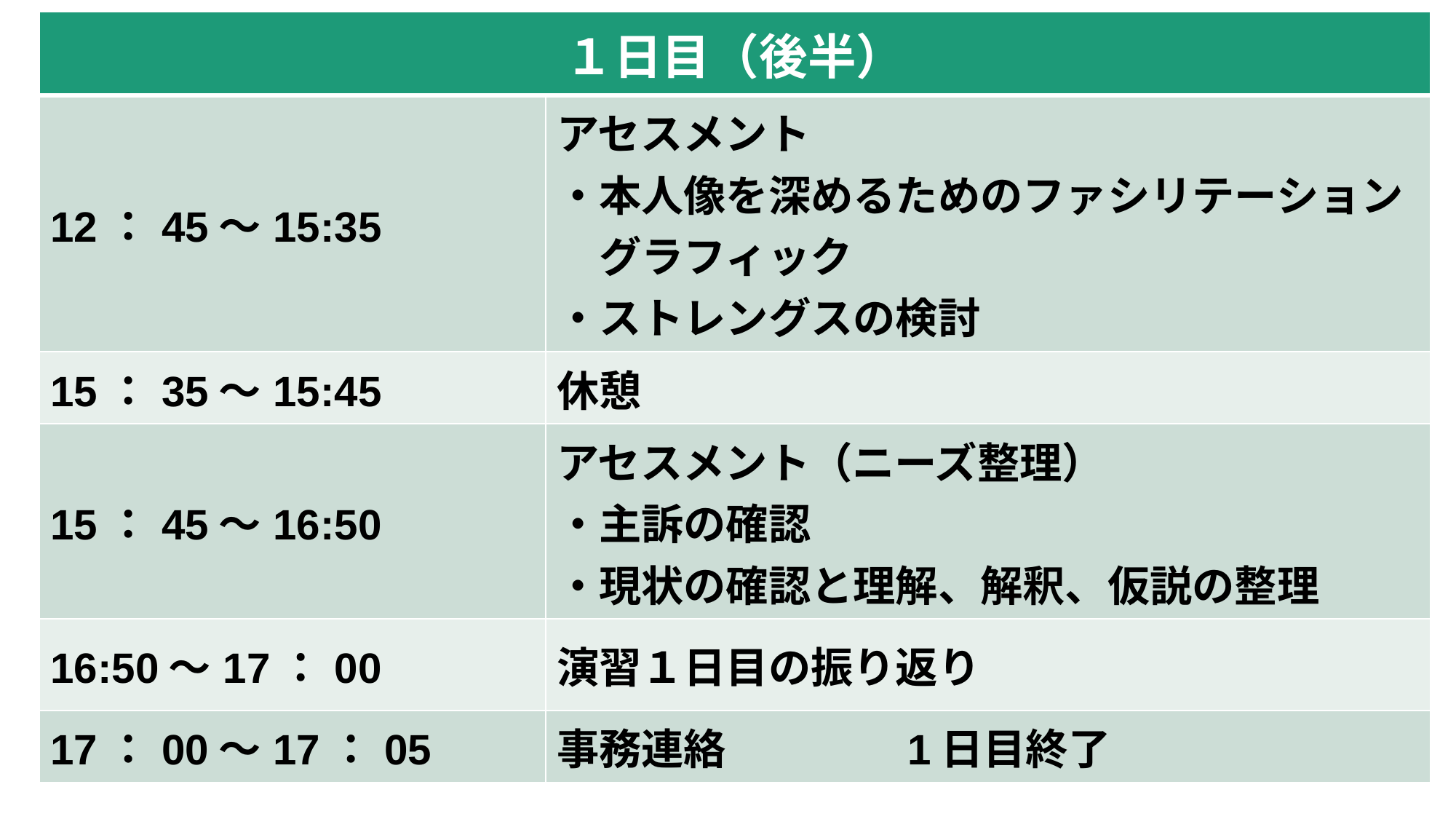

| １日目（後半） |  |
| --- | --- |
| 12：45～15:35 | アセスメント ・本人像を深めるためのファシリテーション 　グラフィック ・ストレングスの検討 |
| 15：35～15:45 | 休憩 |
| 15：45～16:50 | アセスメント（ニーズ整理） ・主訴の確認 ・現状の確認と理解、解釈、仮説の整理 |
| 16:50～17：00 | 演習１日目の振り返り |
| 17：00～17：05 | 事務連絡　　　　1日目終了 |